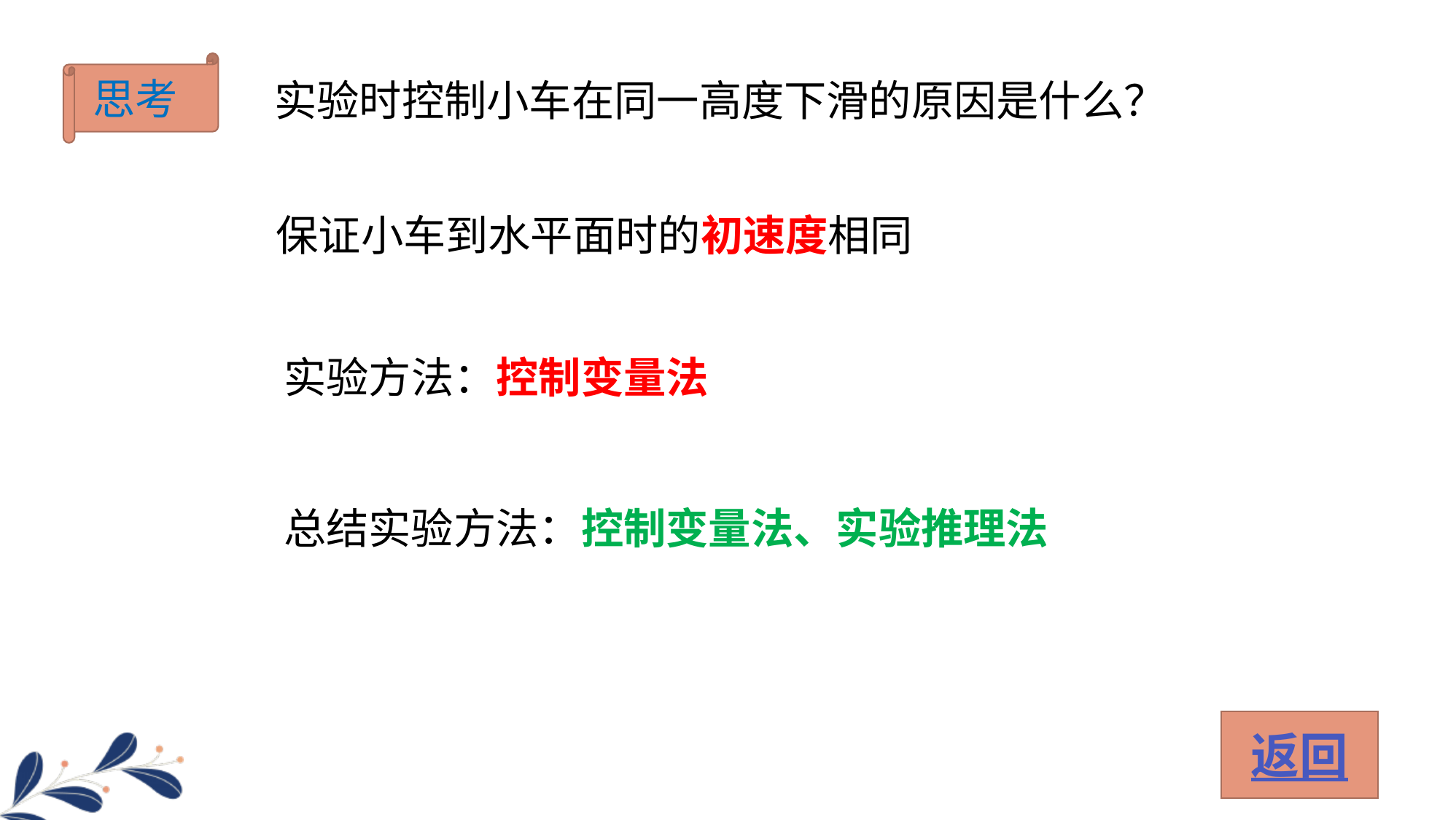

思考
实验时控制小车在同一高度下滑的原因是什么？
保证小车到水平面时的初速度相同
实验方法：控制变量法
总结实验方法：控制变量法、实验推理法

返回